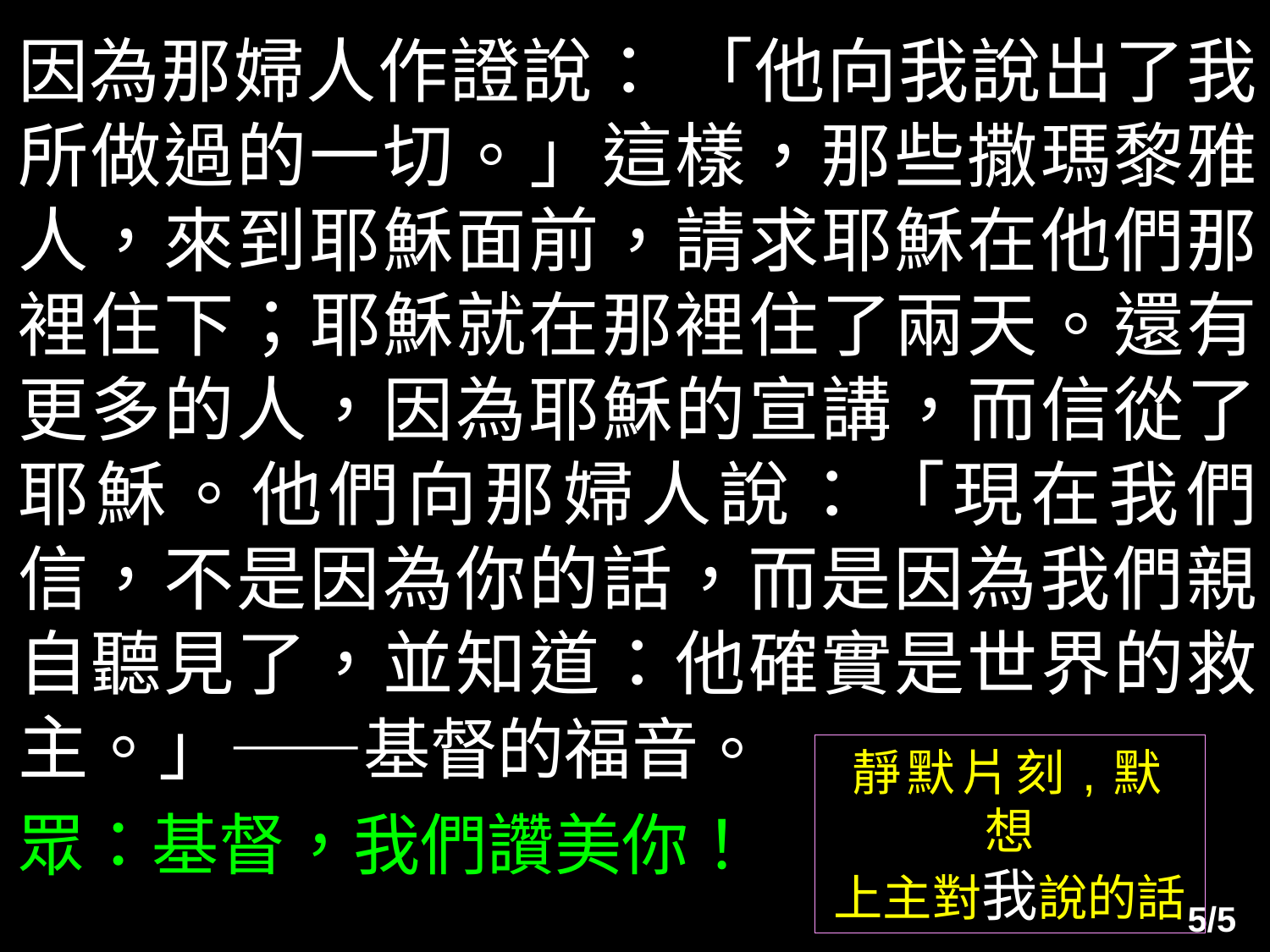

因為那婦人作證說： 「他向我說出了我所做過的一切。」這樣，那些撒瑪黎雅人，來到耶穌面前，請求耶穌在他們那裡住下；耶穌就在那裡住了兩天。還有更多的人，因為耶穌的宣講，而信從了耶穌。他們向那婦人說：「現在我們信，不是因為你的話，而是因為我們親自聽見了，並知道：他確實是世界的救主。」——基督的福音。
眾：基督，我們讚美你！

靜默片刻,默想
上主對我說的話
5/5